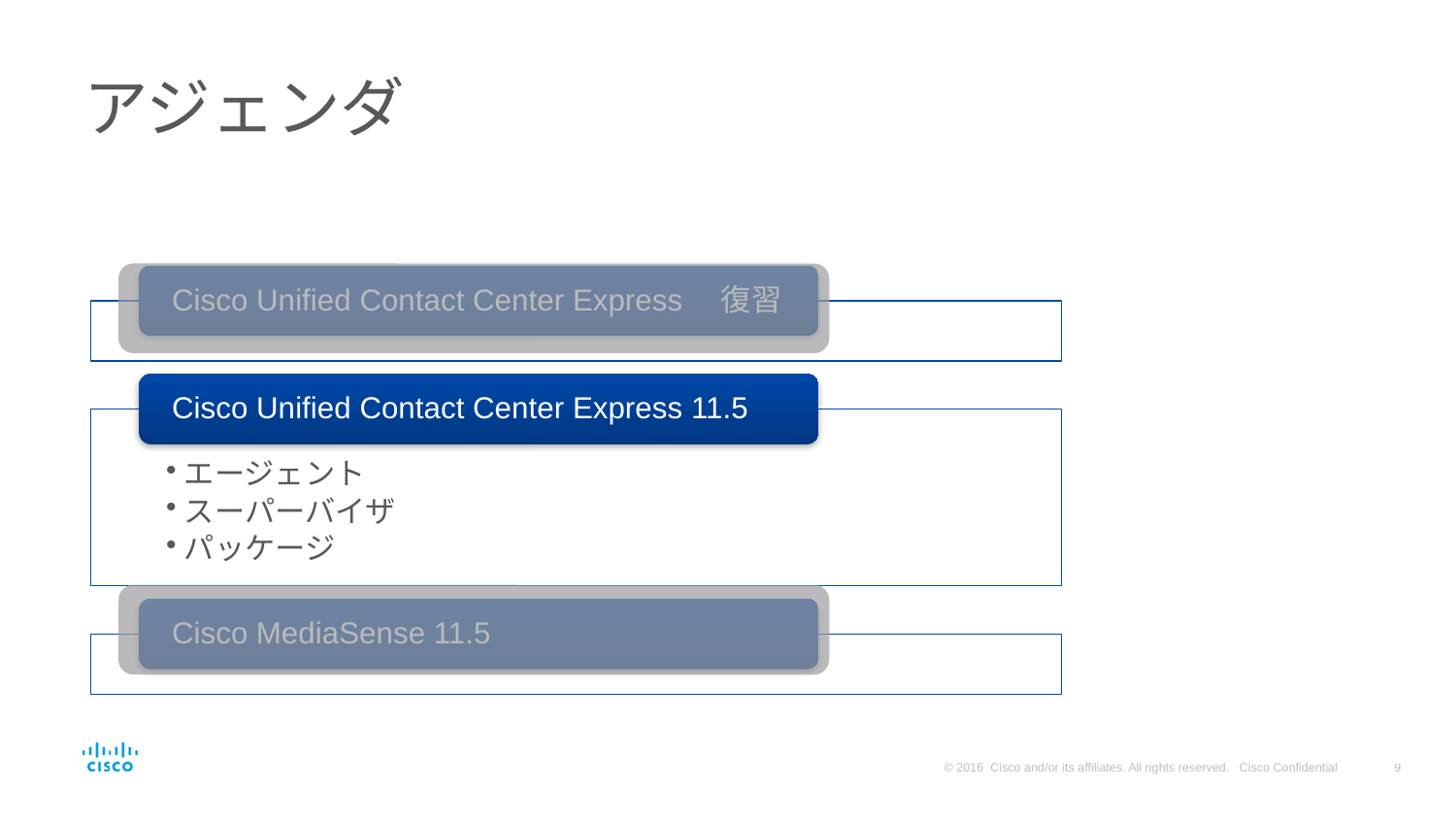

# アジェンダ

Cisco Unified Contact Center Express　復習
エージェント
スーパーバイザ
パッケージ
Cisco Unified Contact Center Express 11.5

Cisco MediaSense 11.5